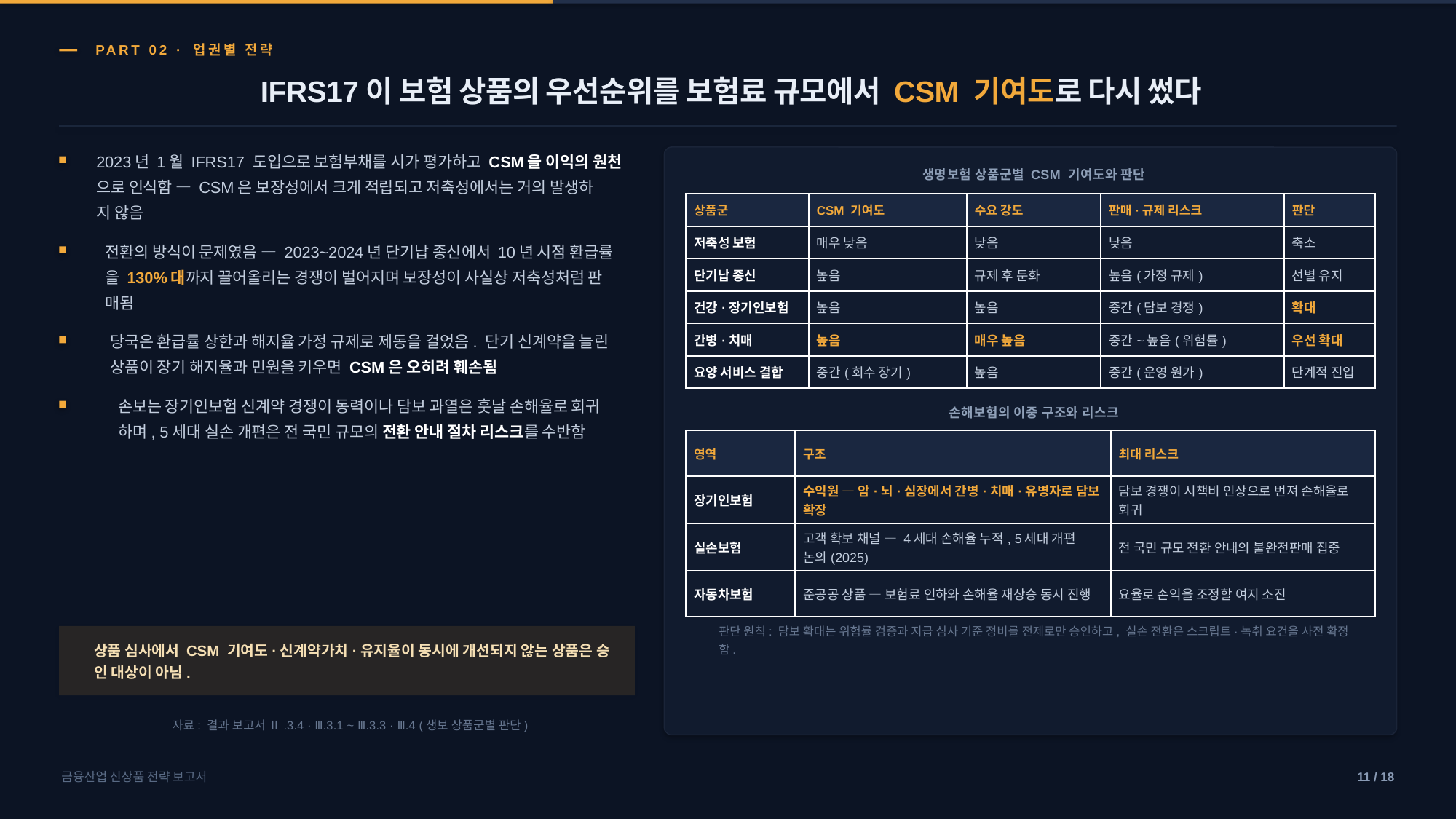

PART 02 · 업권별 전략

IFRS17이 보험 상품의 우선순위를 보험료 규모에서 CSM 기여도로 다시 썼다

2023년 1월 IFRS17 도입으로 보험부채를 시가 평가하고 CSM을 이익의 원천
으로 인식함 — CSM은 보장성에서 크게 적립되고 저축성에서는 거의 발생하
지 않음

생명보험 상품군별 CSM 기여도와 판단
| 상품군 | CSM 기여도 | 수요 강도 | 판매·규제 리스크 | 판단 |
| --- | --- | --- | --- | --- |
| 저축성 보험 | 매우 낮음 | 낮음 | 낮음 | 축소 |
| 단기납 종신 | 높음 | 규제 후 둔화 | 높음(가정 규제) | 선별 유지 |
| 건강·장기인보험 | 높음 | 높음 | 중간(담보 경쟁) | 확대 |
| 간병·치매 | 높음 | 매우 높음 | 중간~높음(위험률) | 우선 확대 |
| 요양 서비스 결합 | 중간(회수 장기) | 높음 | 중간(운영 원가) | 단계적 진입 |
전환의 방식이 문제였음 — 2023~2024년 단기납 종신에서 10년 시점 환급률
을 130%대까지 끌어올리는 경쟁이 벌어지며 보장성이 사실상 저축성처럼 판
매됨

당국은 환급률 상한과 해지율 가정 규제로 제동을 걸었음. 단기 신계약을 늘린
상품이 장기 해지율과 민원을 키우면 CSM은 오히려 훼손됨

손보는 장기인보험 신계약 경쟁이 동력이나 담보 과열은 훗날 손해율로 회귀
하며, 5세대 실손 개편은 전 국민 규모의 전환 안내 절차 리스크를 수반함

손해보험의 이중 구조와 리스크
| 영역 | 구조 | 최대 리스크 |
| --- | --- | --- |
| 장기인보험 | 수익원 — 암·뇌·심장에서 간병·치매·유병자로 담보 확장 | 담보 경쟁이 시책비 인상으로 번져 손해율로 회귀 |
| 실손보험 | 고객 확보 채널 — 4세대 손해율 누적, 5세대 개편 논의(2025) | 전 국민 규모 전환 안내의 불완전판매 집중 |
| 자동차보험 | 준공공 상품 — 보험료 인하와 손해율 재상승 동시 진행 | 요율로 손익을 조정할 여지 소진 |
판단 원칙: 담보 확대는 위험률 검증과 지급 심사 기준 정비를 전제로만 승인하고, 실손 전환은 스크립트·녹취 요건을 사전 확정
함.

상품 심사에서 CSM 기여도·신계약가치·유지율이 동시에 개선되지 않는 상품은 승
인 대상이 아님.
자료: 결과 보고서 Ⅱ.3.4 · Ⅲ.3.1 ~ Ⅲ.3.3 · Ⅲ.4 (생보 상품군별 판단)
금융산업 신상품 전략 보고서
11 / 18